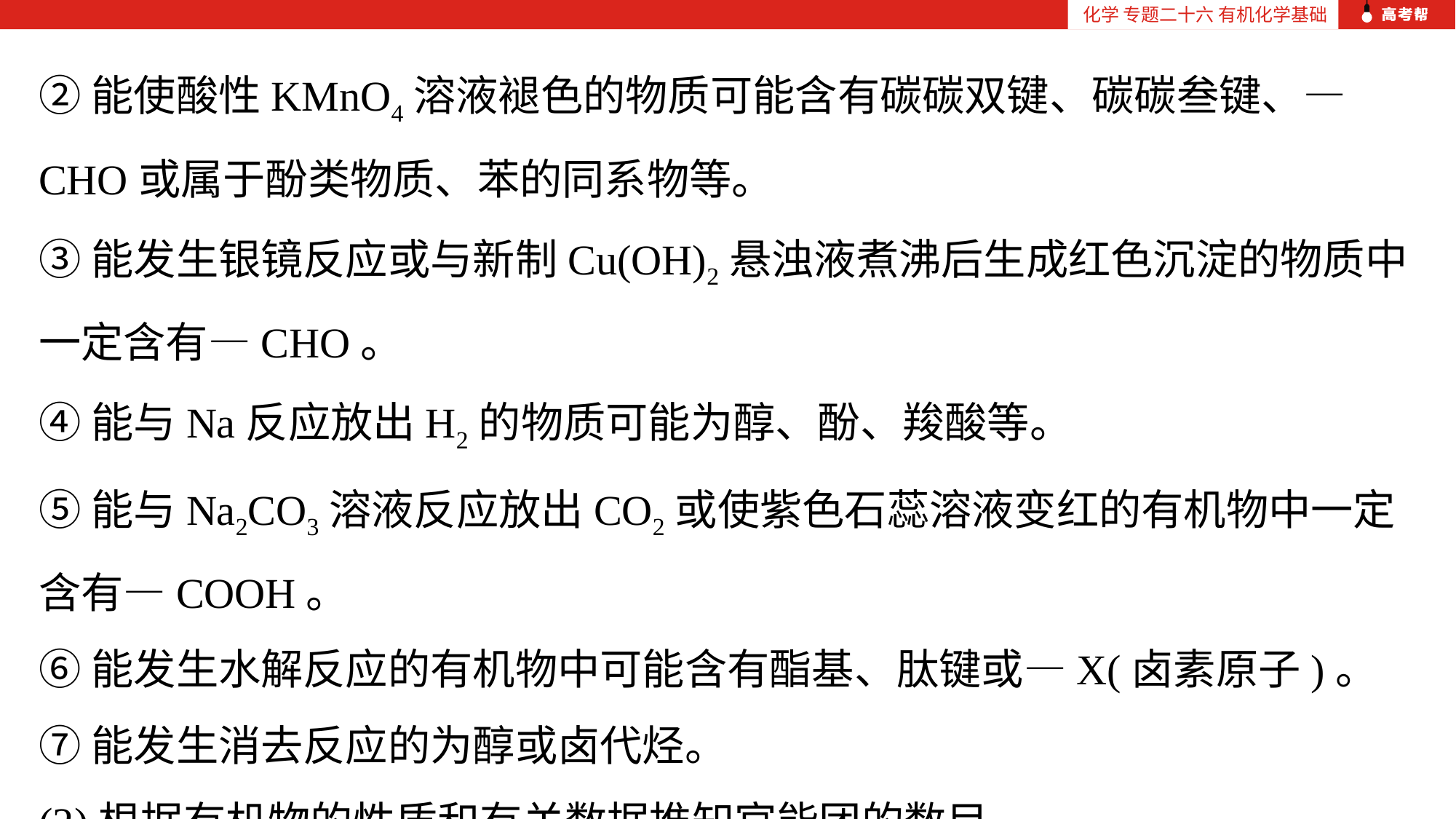

化学 专题二十六 有机化学基础
②能使酸性KMnO4溶液褪色的物质可能含有碳碳双键、碳碳叁键、—CHO或属于酚类物质、苯的同系物等。
③能发生银镜反应或与新制Cu(OH)2悬浊液煮沸后生成红色沉淀的物质中一定含有—CHO。
④能与Na反应放出H2的物质可能为醇、酚、羧酸等。
⑤能与Na2CO3溶液反应放出CO2或使紫色石蕊溶液变红的有机物中一定含有—COOH。
⑥能发生水解反应的有机物中可能含有酯基、肽键或—X(卤素原子)。
⑦能发生消去反应的为醇或卤代烃。
(2)根据有机物的性质和有关数据推知官能团的数目